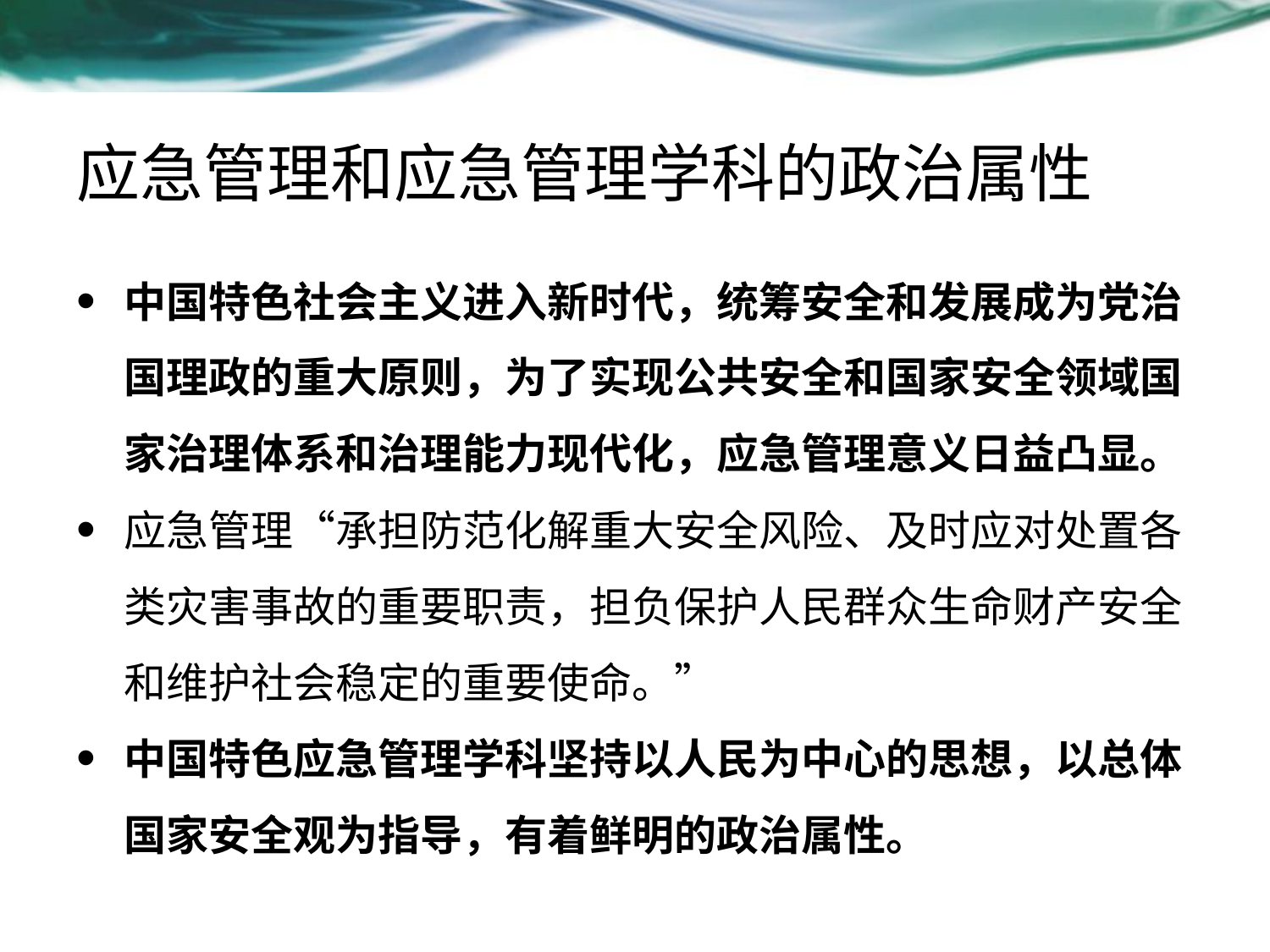

# 应急管理和应急管理学科的政治属性
中国特色社会主义进入新时代，统筹安全和发展成为党治国理政的重大原则，为了实现公共安全和国家安全领域国家治理体系和治理能力现代化，应急管理意义日益凸显。
应急管理“承担防范化解重大安全风险、及时应对处置各类灾害事故的重要职责，担负保护人民群众生命财产安全和维护社会稳定的重要使命。”
中国特色应急管理学科坚持以人民为中心的思想，以总体国家安全观为指导，有着鲜明的政治属性。